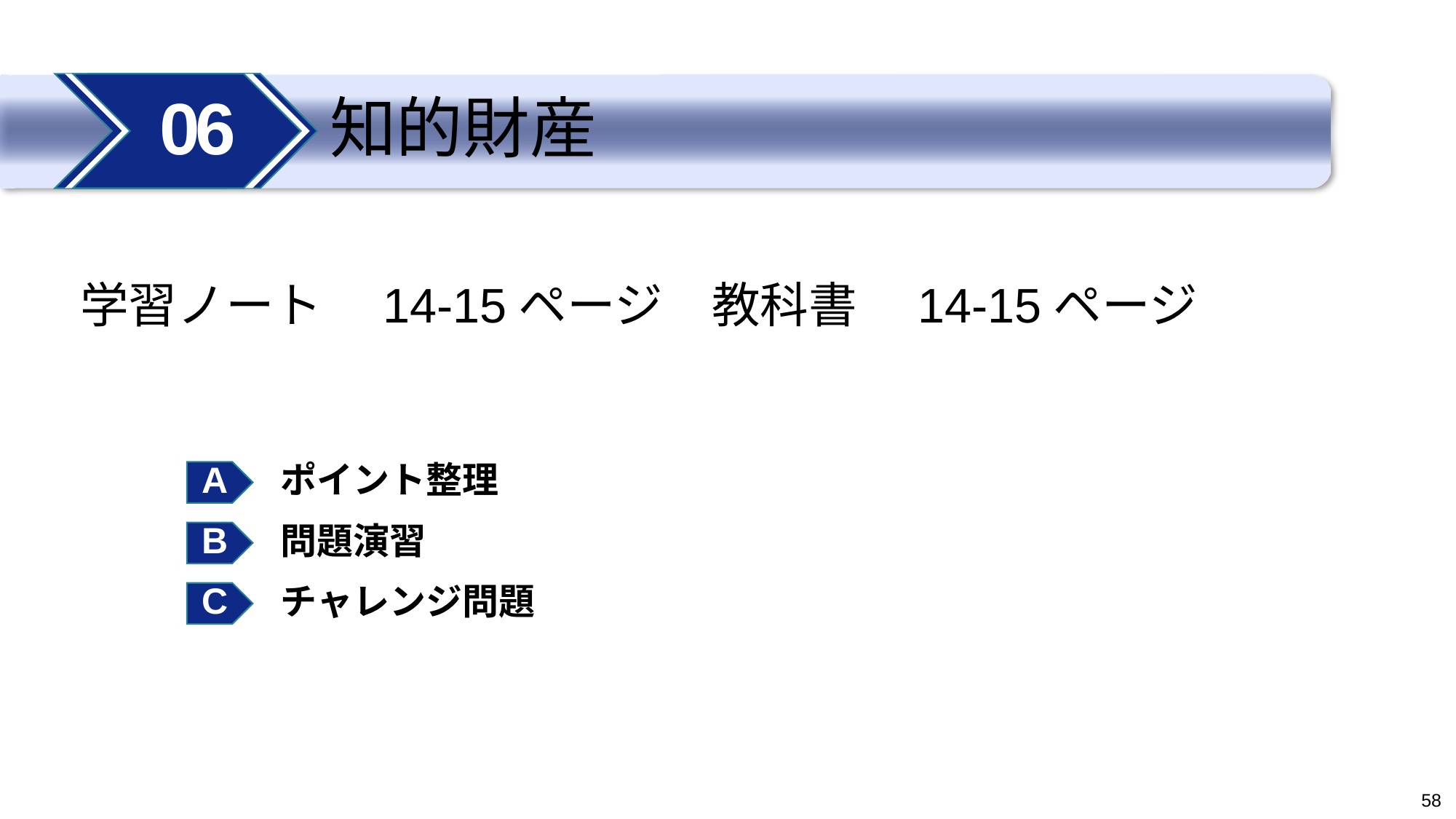

06
# 知的財産
学習ノート　14-15ページ　教科書　14-15ページ
ポイント整理
問題演習
チャレンジ問題
58